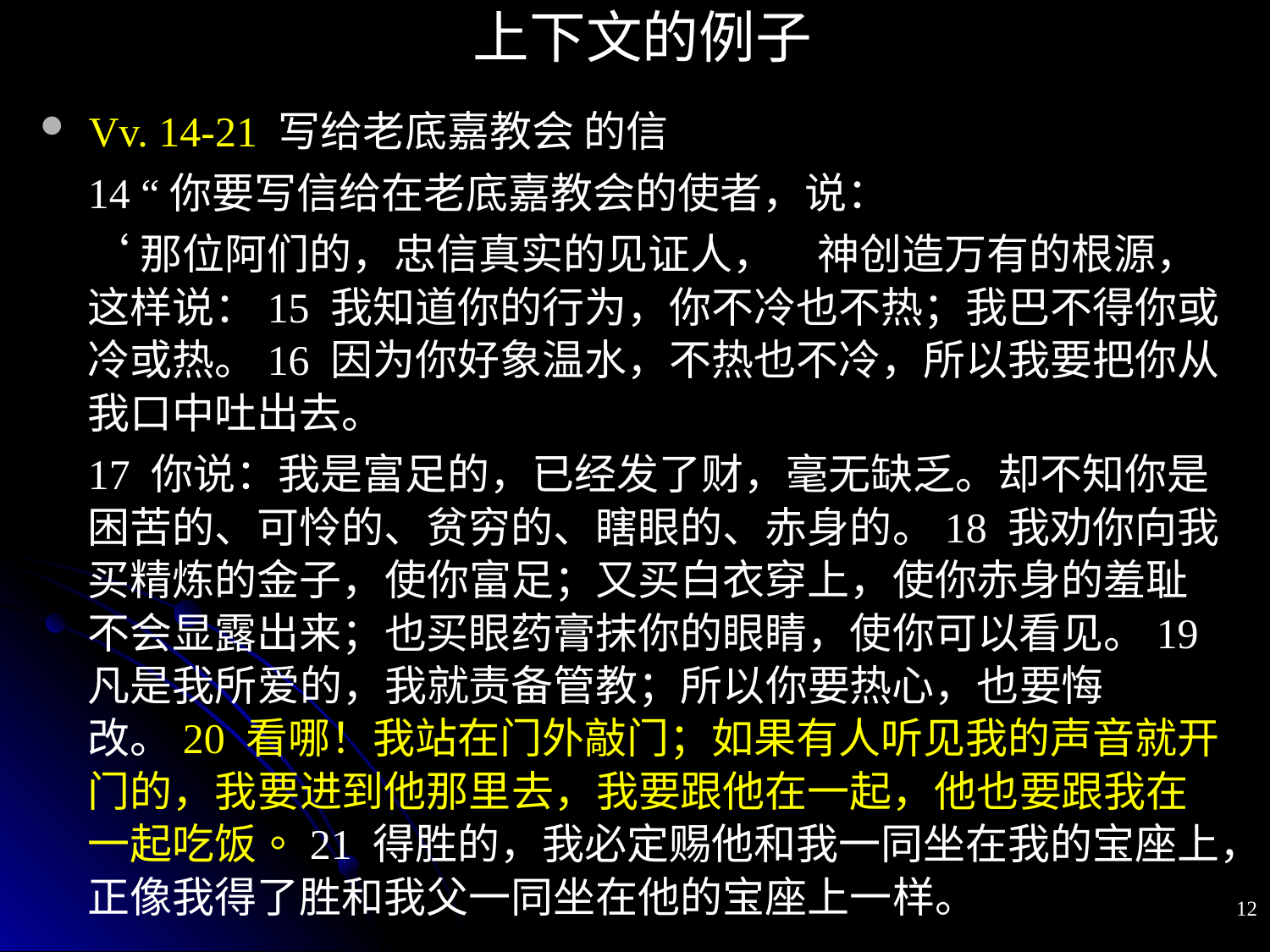

上下文的例子
Vv. 14-21 写给老底嘉教会 的信
14 “你要写信给在老底嘉教会的使者，说：
‘那位阿们的，忠信真实的见证人，　神创造万有的根源，这样说：15 我知道你的行为，你不冷也不热；我巴不得你或冷或热。16 因为你好象温水，不热也不冷，所以我要把你从我口中吐出去。
17 你说：我是富足的，已经发了财，毫无缺乏。却不知你是困苦的、可怜的、贫穷的、瞎眼的、赤身的。18 我劝你向我买精炼的金子，使你富足；又买白衣穿上，使你赤身的羞耻不会显露出来；也买眼药膏抹你的眼睛，使你可以看见。19 凡是我所爱的，我就责备管教；所以你要热心，也要悔改。20 看哪！我站在门外敲门；如果有人听见我的声音就开门的，我要进到他那里去，我要跟他在一起，他也要跟我在一起吃饭。21 得胜的，我必定赐他和我一同坐在我的宝座上，正像我得了胜和我父一同坐在他的宝座上一样。
12